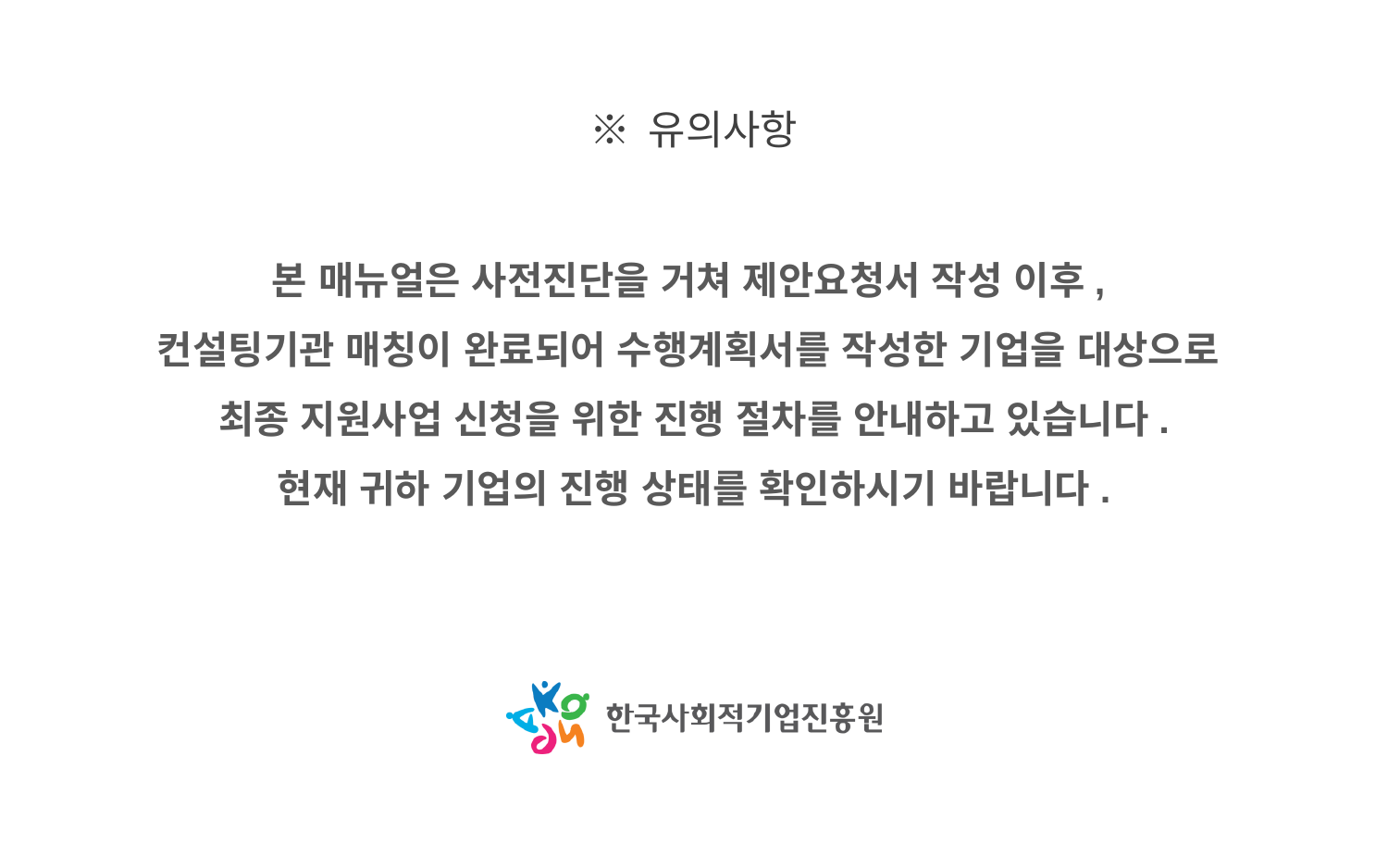

# ※ 유의사항
본 매뉴얼은 사전진단을 거쳐 제안요청서 작성 이후,
컨설팅기관 매칭이 완료되어 수행계획서를 작성한 기업을 대상으로
최종 지원사업 신청을 위한 진행 절차를 안내하고 있습니다.
현재 귀하 기업의 진행 상태를 확인하시기 바랍니다.